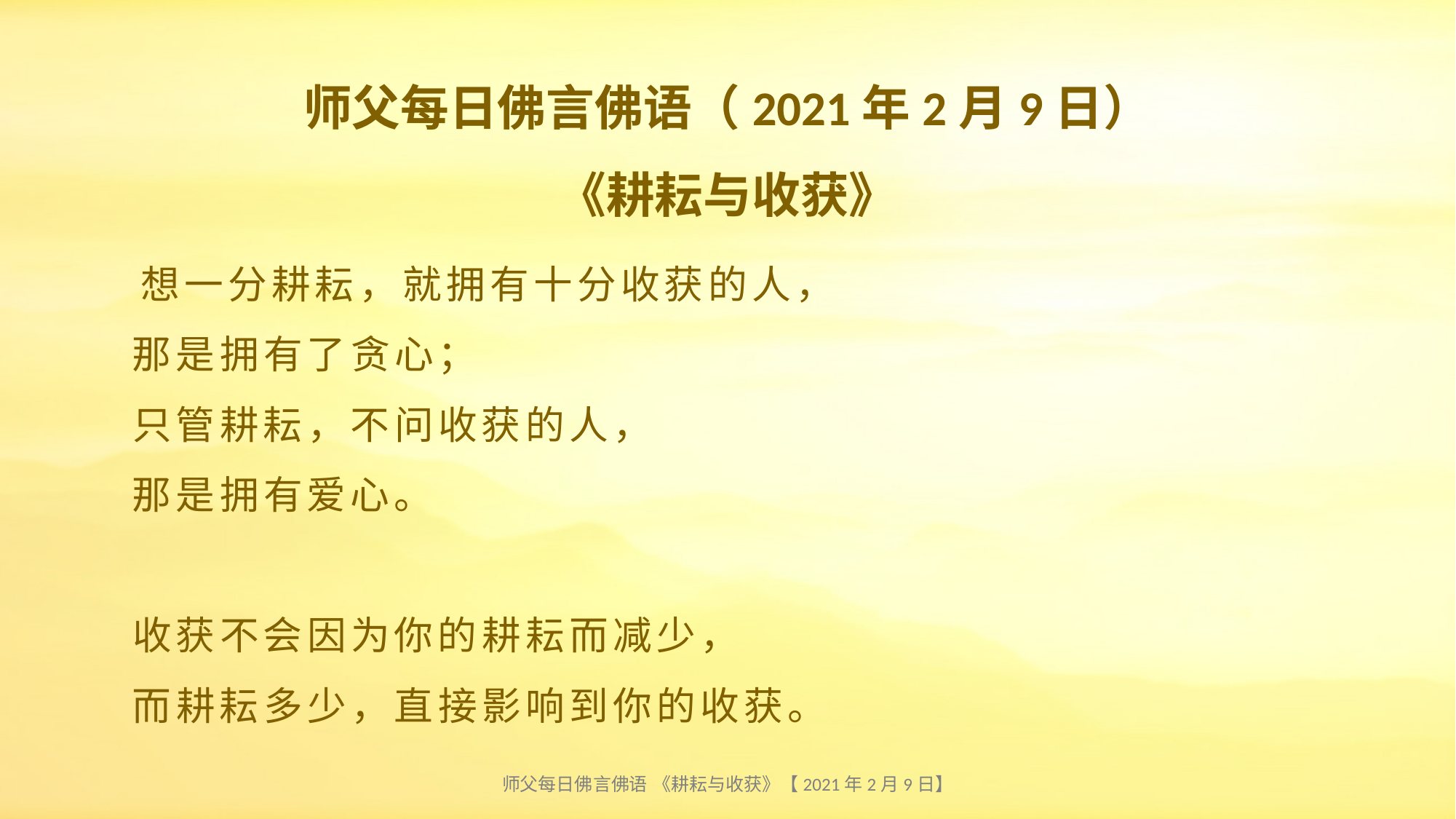

师父每日佛言佛语（2021年2月9日）
《耕耘与收获》
# 想一分耕耘，就拥有十分收获的人， 那是拥有了贪心； 只管耕耘，不问收获的人， 那是拥有爱心。 收获不会因为你的耕耘而减少， 而耕耘多少，直接影响到你的收获。
师父每日佛言佛语 《耕耘与收获》【2021年2月9日】